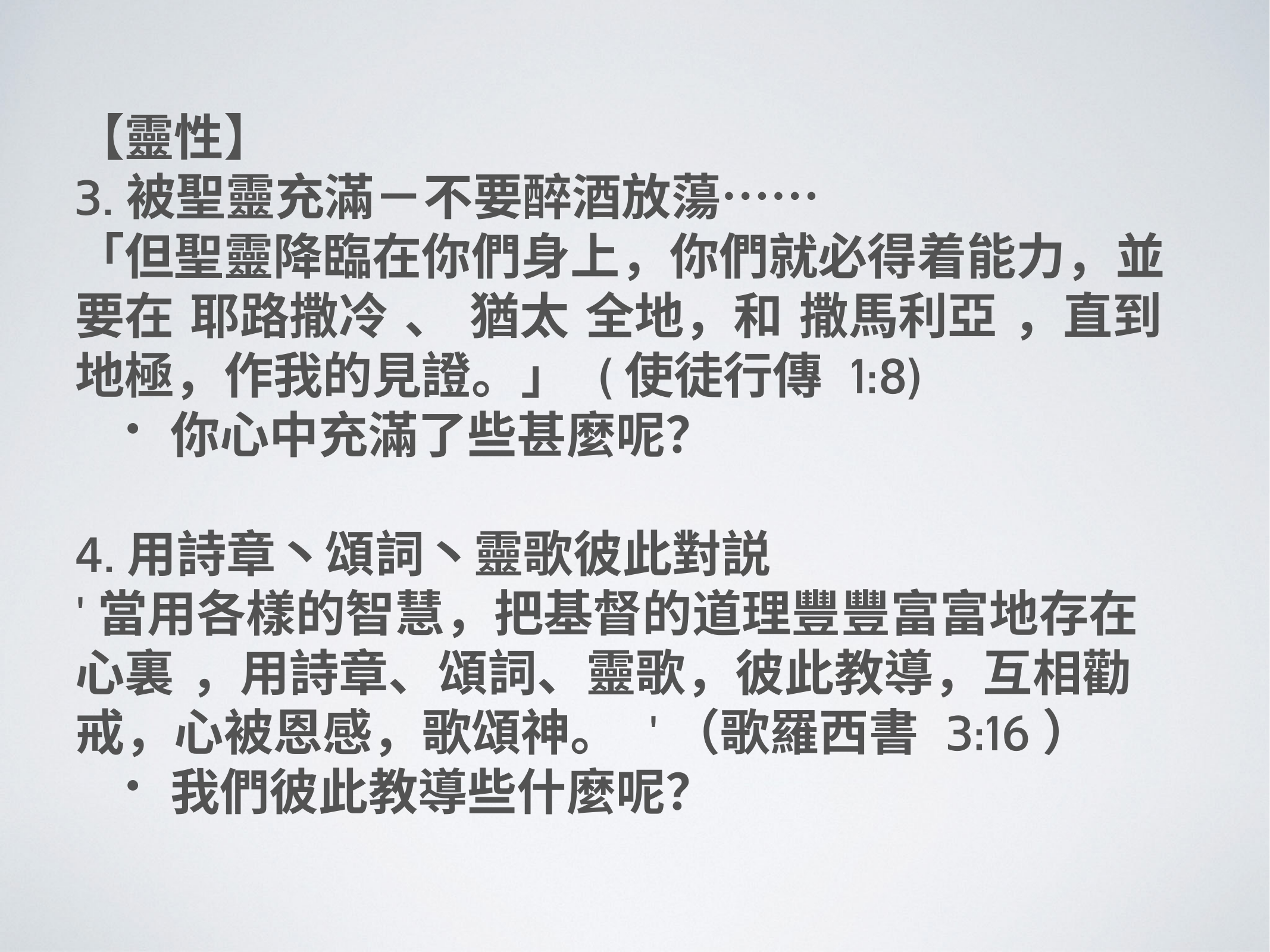

【靈性】
3.被聖靈充滿－不要醉酒放蕩⋯⋯
「但聖靈降臨在你們身上，你們就必得着能力，並要在 耶路撒冷 、 猶太 全地，和 撒馬利亞 ，直到地極，作我的見證。」 (使徒行傳 1:8)
你心中充滿了些甚麼呢？

4.用詩章丶頌詞丶靈歌彼此對説
'當用各樣的智慧，把基督的道理豐豐富富地存在心裏 ，用詩章、頌詞、靈歌，彼此教導，互相勸戒，心被恩感，歌頌神。 '（歌羅西書 3:16）
我們彼此教導些什麼呢？